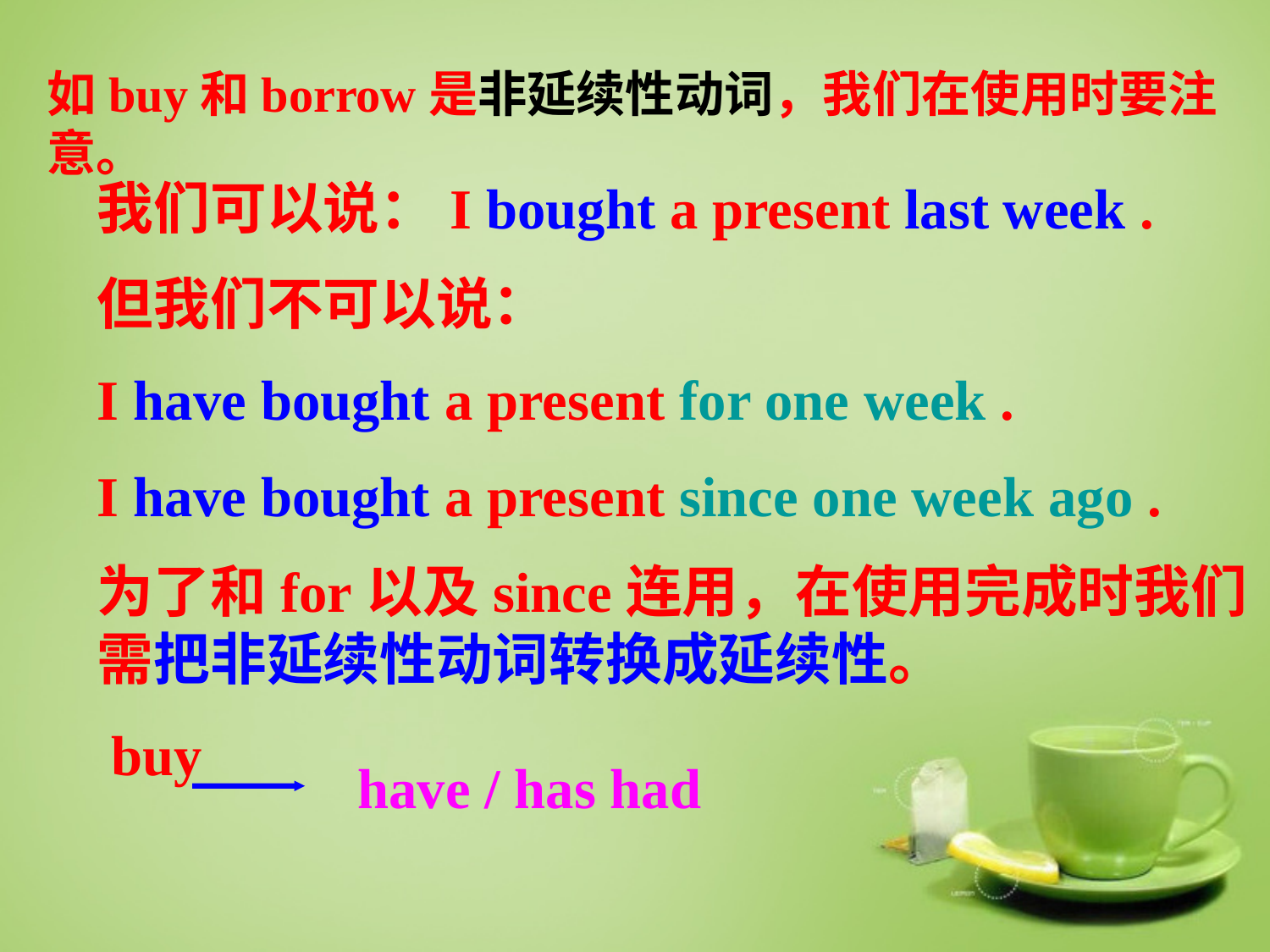

如buy和borrow是非延续性动词，我们在使用时要注意。
我们可以说：I bought a present last week .
但我们不可以说：
I have bought a present for one week .
I have bought a present since one week ago .
为了和for以及since连用，在使用完成时我们需把非延续性动词转换成延续性。
 buy
have / has had